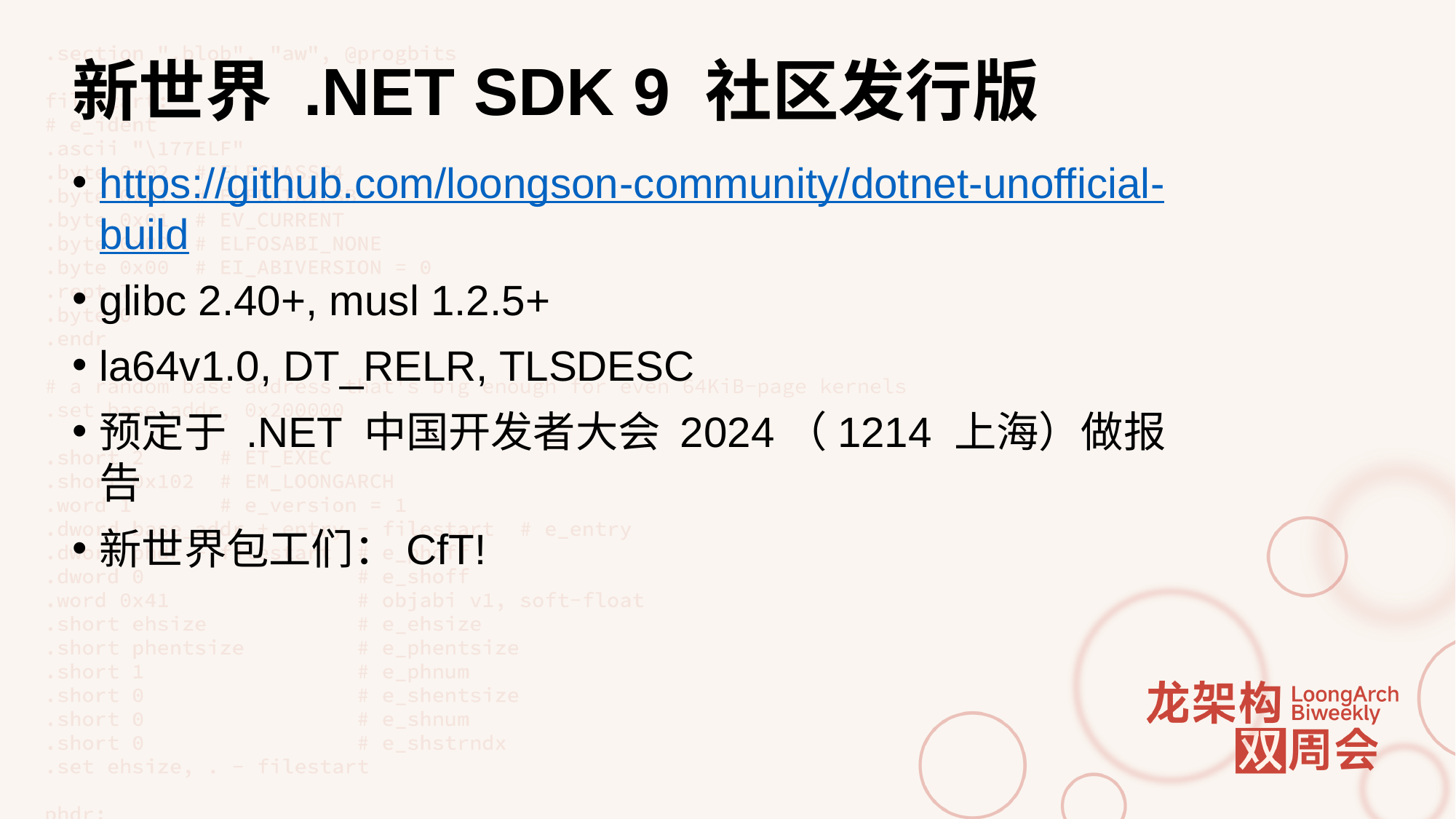

# 新世界 .NET SDK 9 社区发行版
https://github.com/loongson-community/dotnet-unofficial-build
glibc 2.40+, musl 1.2.5+
la64v1.0, DT_RELR, TLSDESC
预定于 .NET 中国开发者大会 2024（1214 上海）做报告
新世界包工们：CfT!